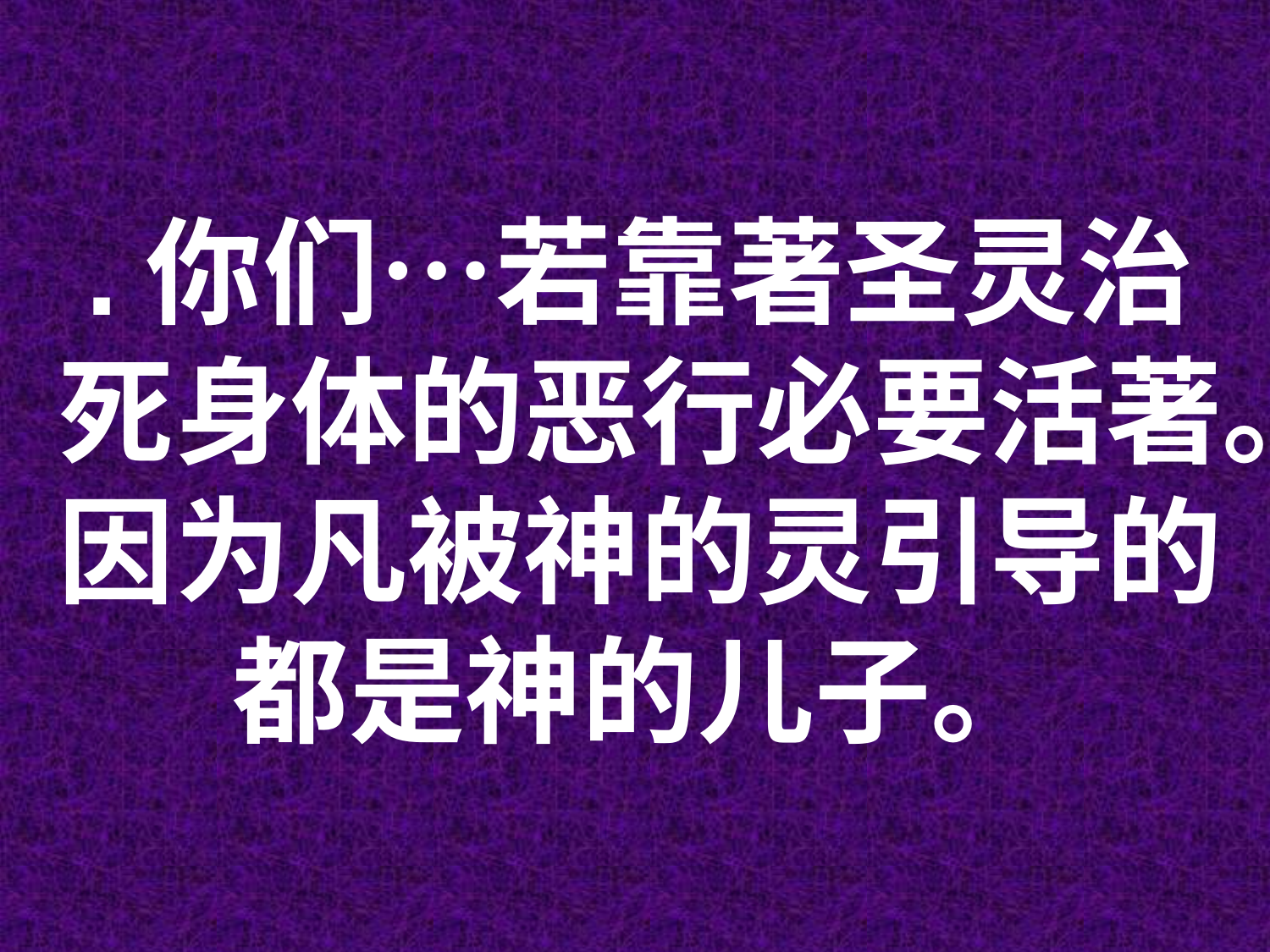

# .你们…若靠著圣灵治死身体的恶行必要活著。因为凡被神的灵引导的都是神的儿子。